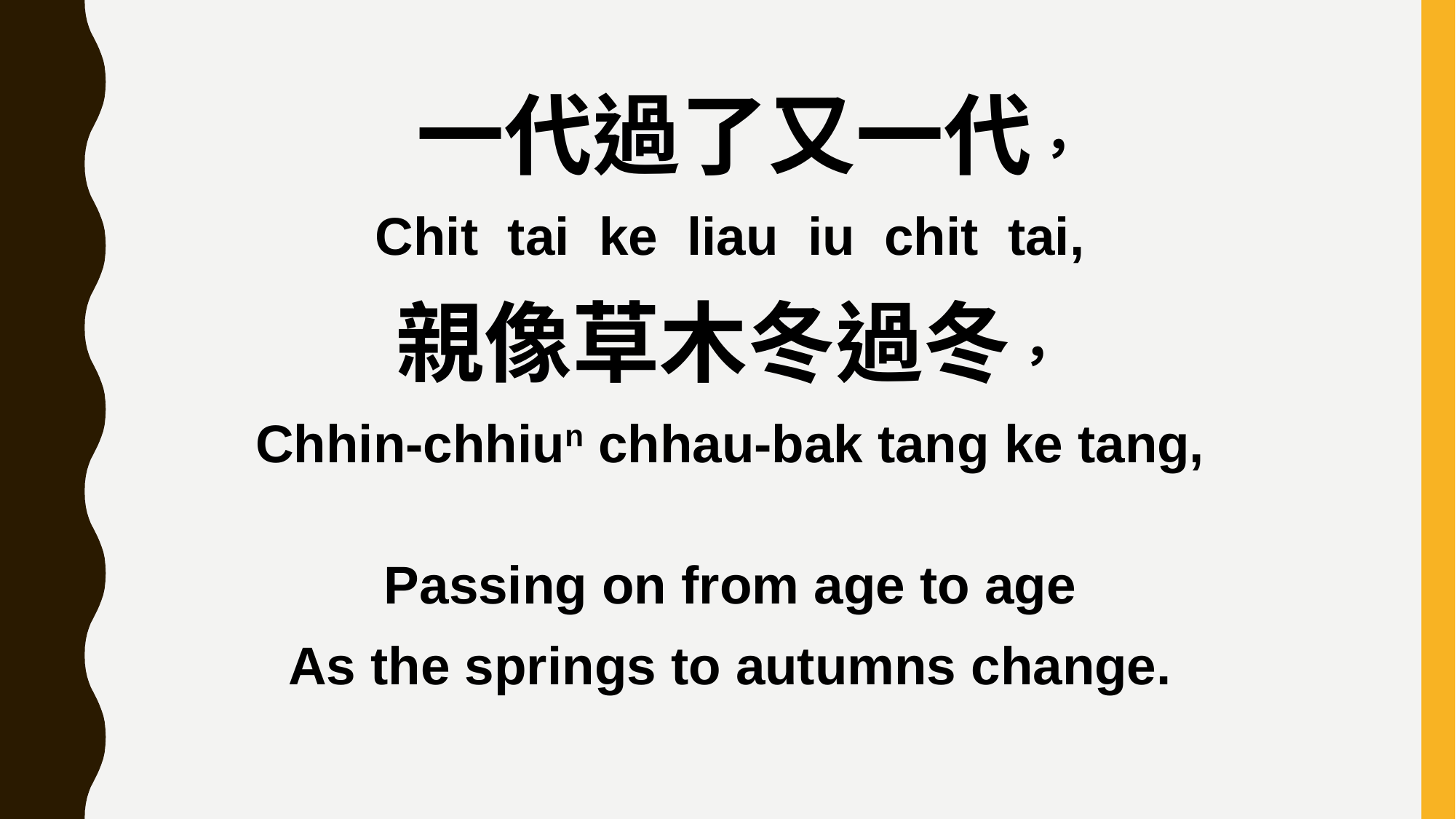

一代過了又一代，
Chit  tai  ke  liau  iu  chit  tai,
親像草木冬過冬，
Chhin-chhiun chhau-bak tang ke tang,

Passing on from age to age
As the springs to autumns change.